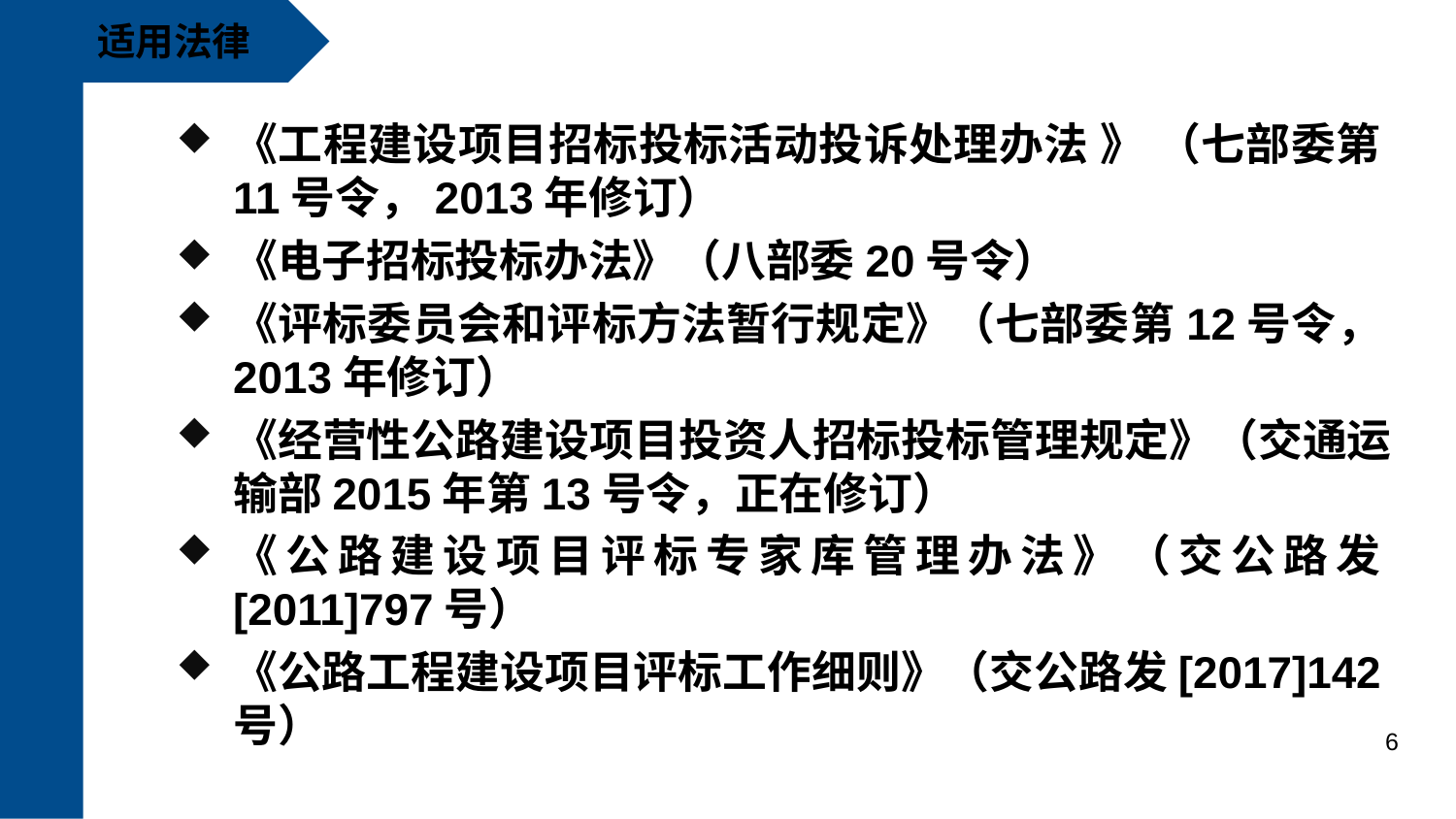

适用法律
《工程建设项目招标投标活动投诉处理办法 》 （七部委第11号令，2013年修订）
《电子招标投标办法》（八部委20号令）
《评标委员会和评标方法暂行规定》（七部委第12号令，2013年修订）
《经营性公路建设项目投资人招标投标管理规定》（交通运输部2015年第13号令，正在修订）
《公路建设项目评标专家库管理办法》（交公路发[2011]797号）
《公路工程建设项目评标工作细则》（交公路发[2017]142号）
6